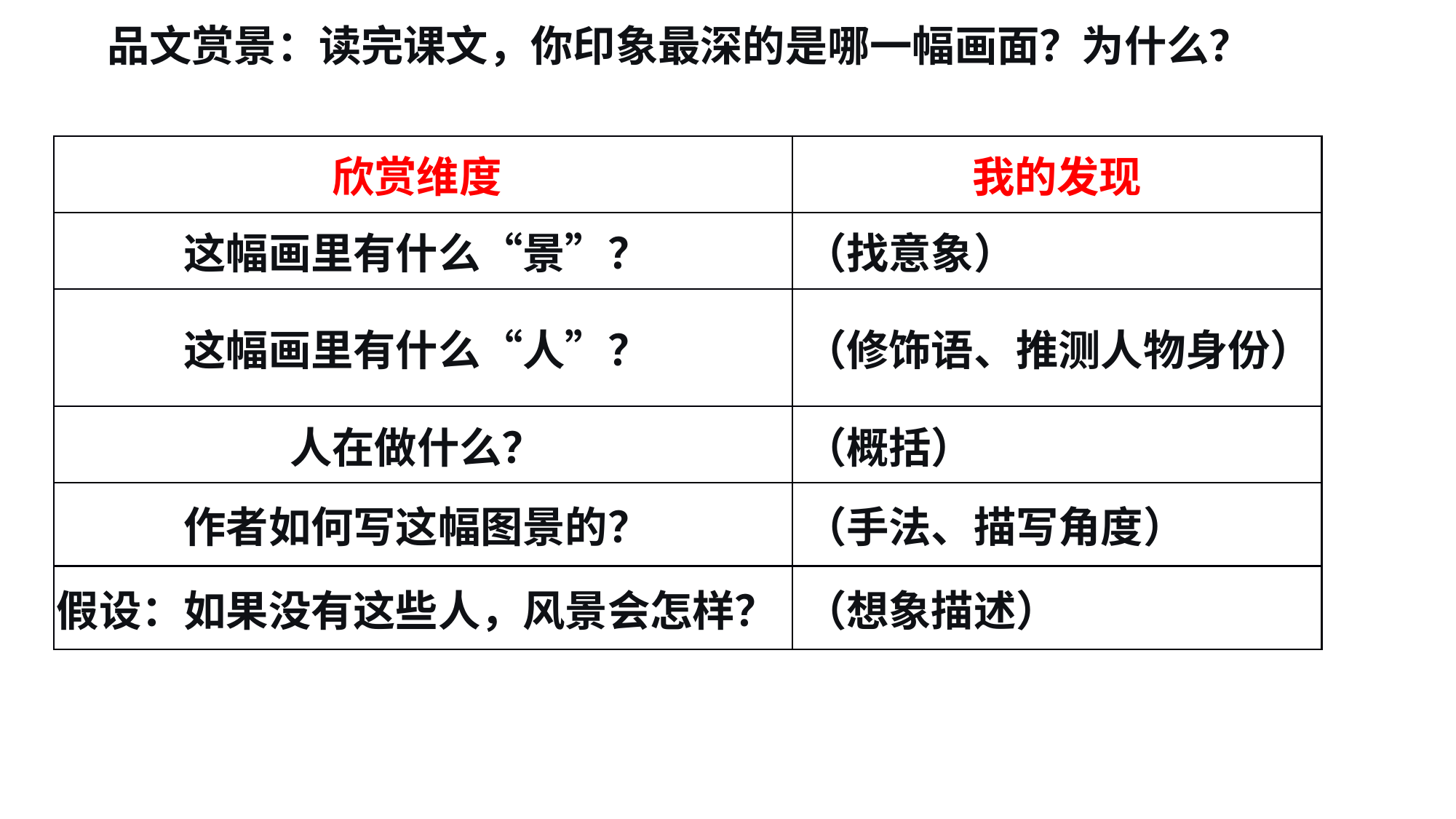

品文赏景：读完课文，你印象最深的是哪一幅画面？为什么？
| 欣赏维度 | 我的发现 |
| --- | --- |
| 这幅画里有什么“景”？ | （找意象） |
| 这幅画里有什么“人”？ | （修饰语、推测人物身份） |
| 人在做什么？ | （概括） |
| 作者如何写这幅图景的？ | （手法、描写角度） |
| 假设：如果没有这些人，风景会怎样？ | （想象描述） |